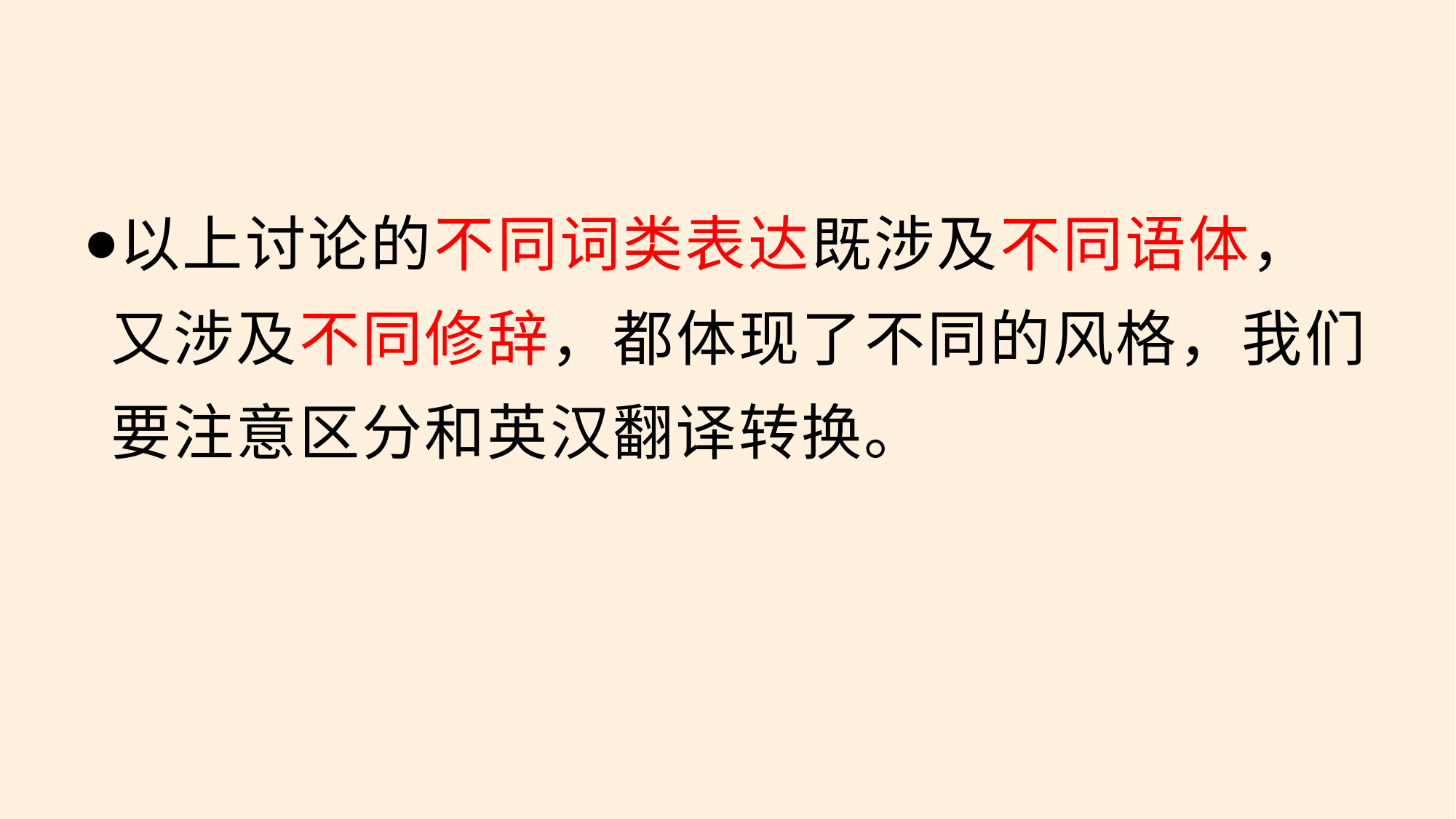

#
以上讨论的不同词类表达既涉及不同语体，又涉及不同修辞，都体现了不同的风格，我们要注意区分和英汉翻译转换。